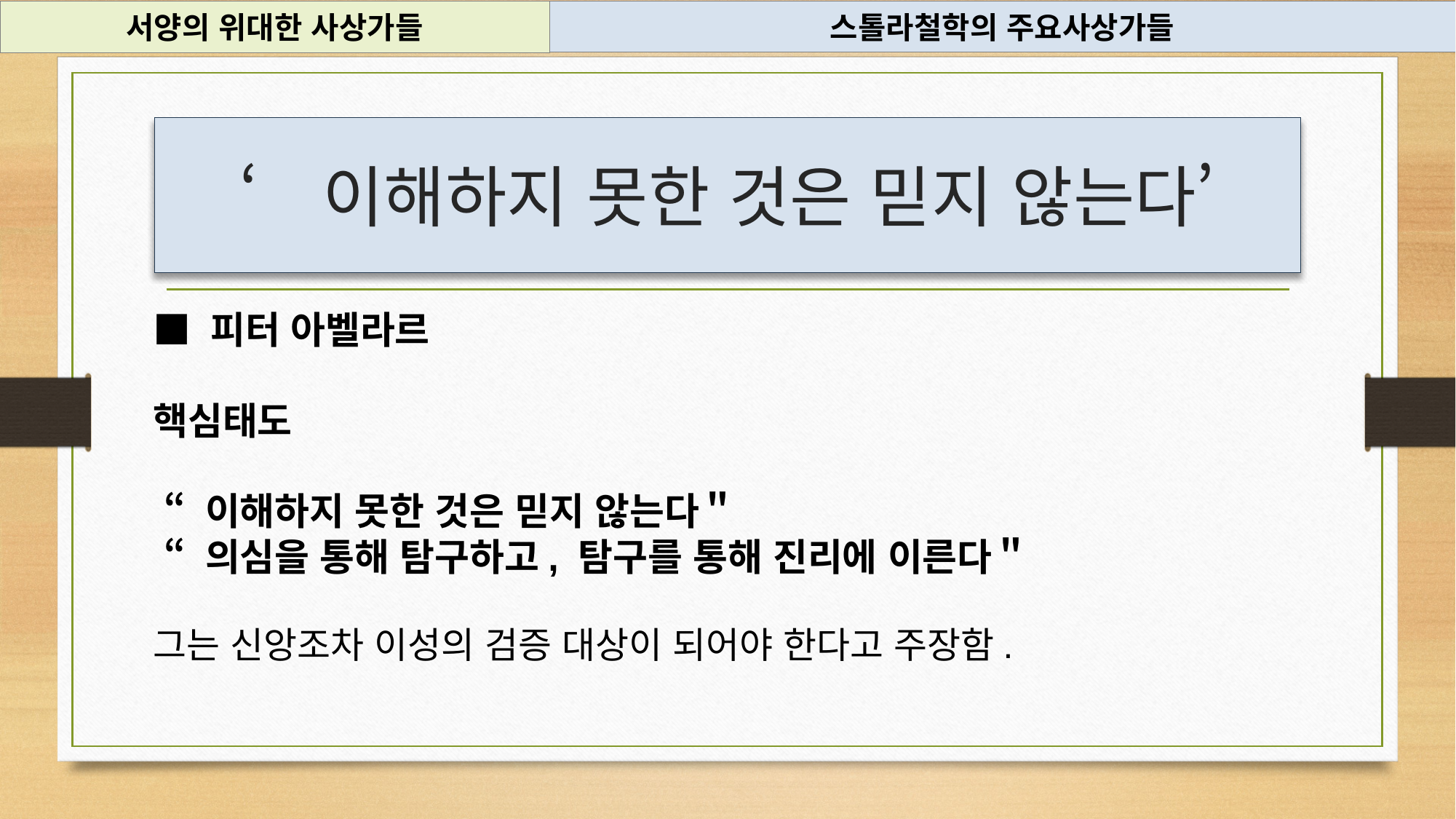

서양의 위대한 사상가들
스톨라철학의 주요사상가들
‘이해하지 못한 것은 믿지 않는다’
#
■ 피터 아벨라르

핵심태도

 “ 이해하지 못한 것은 믿지 않는다＂
 “ 의심을 통해 탐구하고, 탐구를 통해 진리에 이른다＂

그는 신앙조차 이성의 검증 대상이 되어야 한다고 주장함.